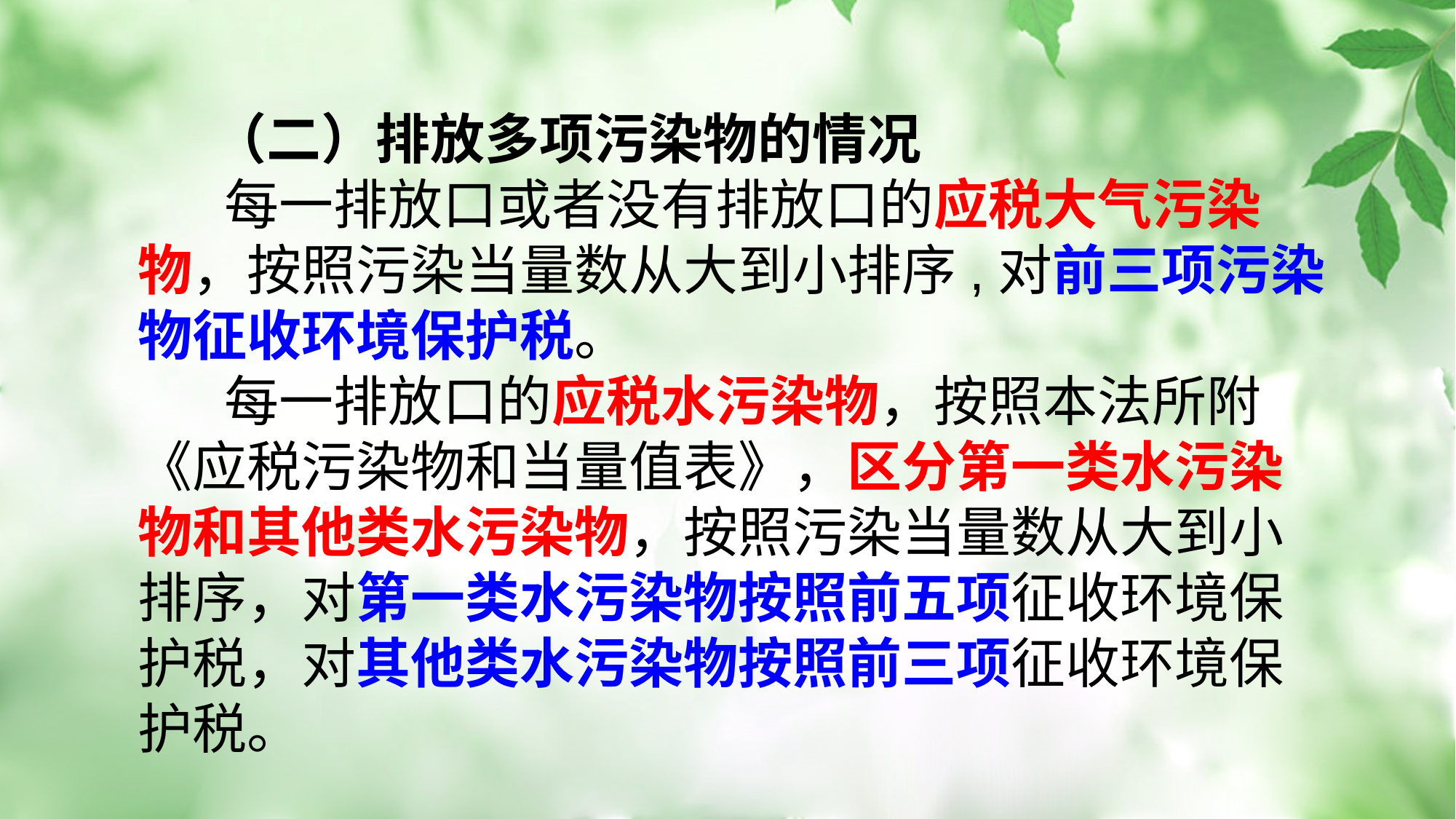

（二）排放多项污染物的情况
  每一排放口或者没有排放口的应税大气污染物，按照污染当量数从大到小排序,对前三项污染物征收环境保护税。
  每一排放口的应税水污染物，按照本法所附《应税污染物和当量值表》，区分第一类水污染物和其他类水污染物，按照污染当量数从大到小排序，对第一类水污染物按照前五项征收环境保护税，对其他类水污染物按照前三项征收环境保护税。